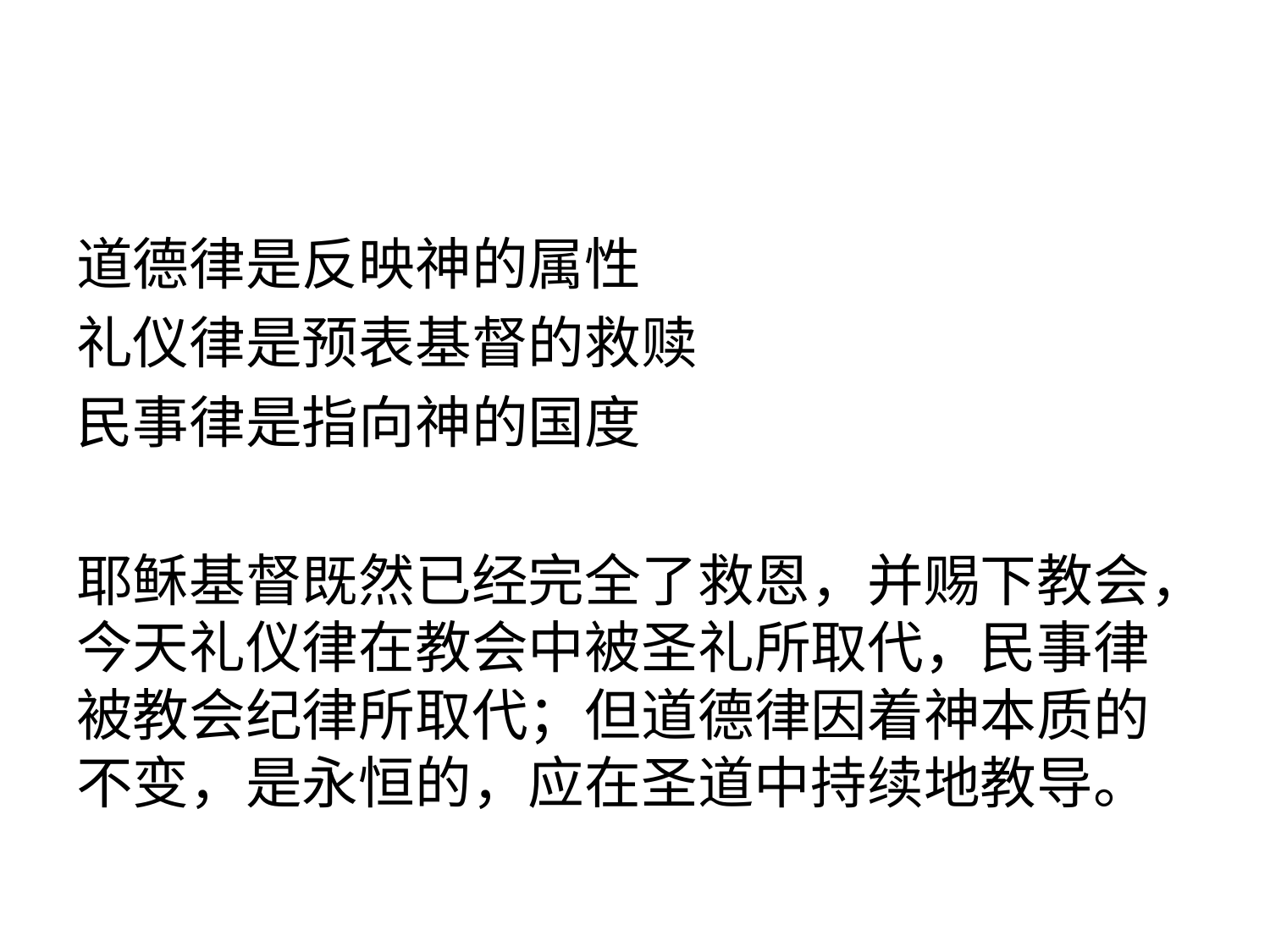

#
道德律是反映神的属性
礼仪律是预表基督的救赎
民事律是指向神的国度

耶稣基督既然已经完全了救恩，并赐下教会，今天礼仪律在教会中被圣礼所取代，民事律被教会纪律所取代；但道德律因着神本质的不变，是永恒的，应在圣道中持续地教导。